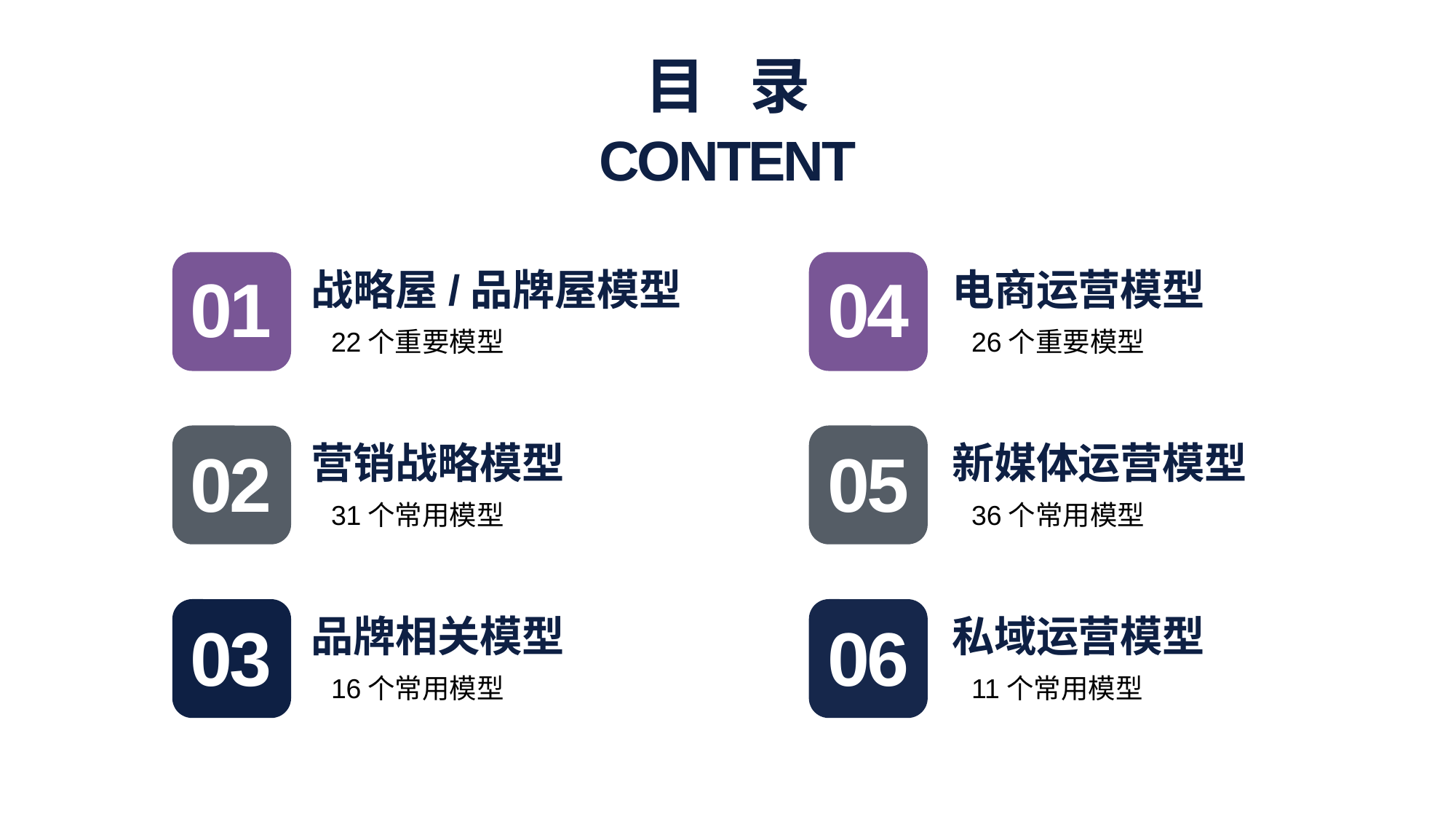

目    录
CONTENT

01
04
战略屋/品牌屋模型
22个重要模型
电商运营模型
26个重要模型

02
05
营销战略模型
31个常用模型
新媒体运营模型
36个常用模型

03
06
品牌相关模型
16个常用模型
私域运营模型
11个常用模型